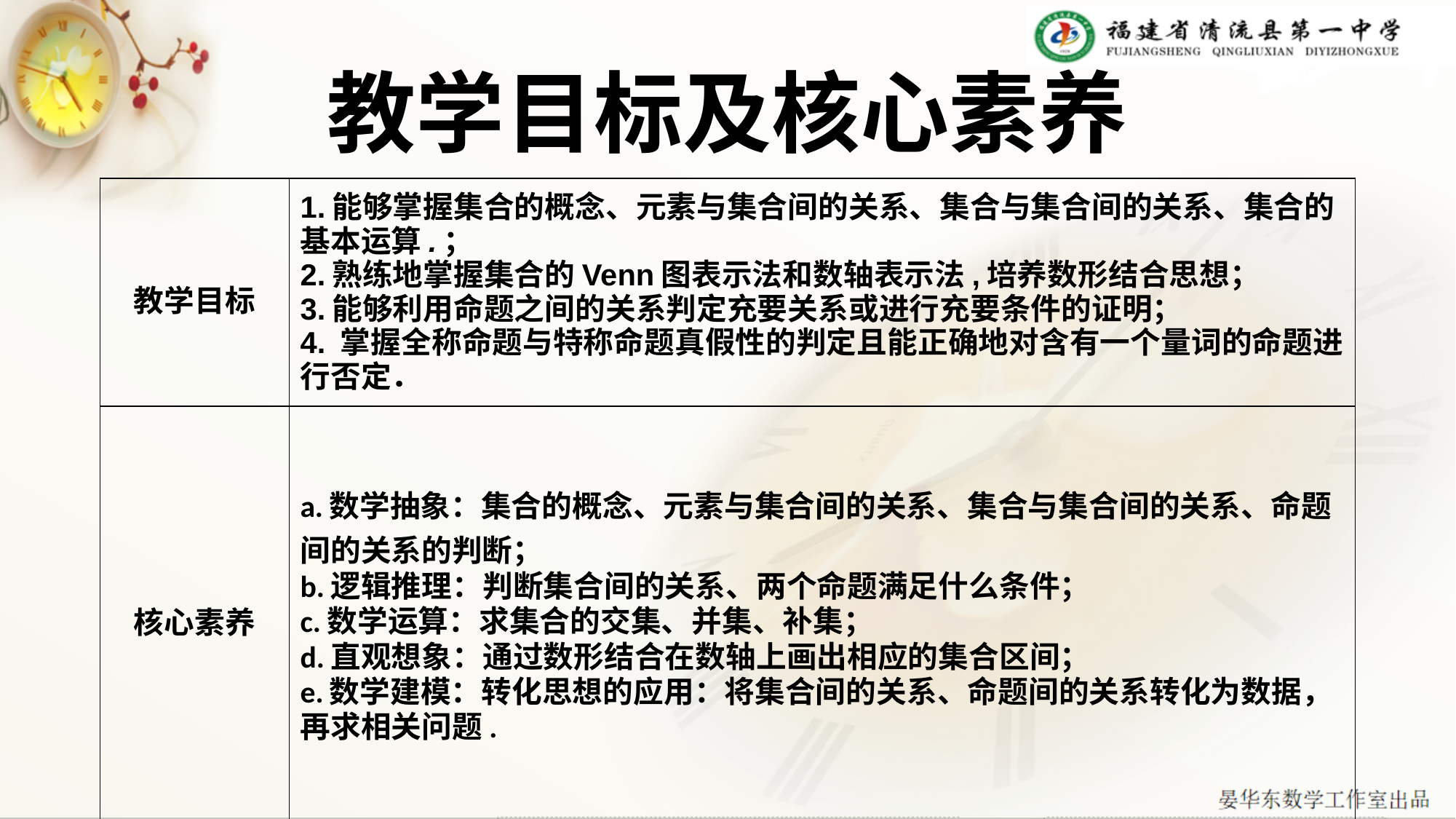

# 教学目标及核心素养
| 教学目标 | 1.能够掌握集合的概念、元素与集合间的关系、集合与集合间的关系、集合的基本运算.； 2.熟练地掌握集合的Venn图表示法和数轴表示法,培养数形结合思想； 3.能够利用命题之间的关系判定充要关系或进行充要条件的证明； 4. 掌握全称命题与特称命题真假性的判定且能正确地对含有一个量词的命题进行否定． |
| --- | --- |
| 核心素养 | a.数学抽象：集合的概念、元素与集合间的关系、集合与集合间的关系、命题间的关系的判断； b.逻辑推理：判断集合间的关系、两个命题满足什么条件； c.数学运算：求集合的交集、并集、补集； d.直观想象：通过数形结合在数轴上画出相应的集合区间； e.数学建模：转化思想的应用：将集合间的关系、命题间的关系转化为数据，再求相关问题. |